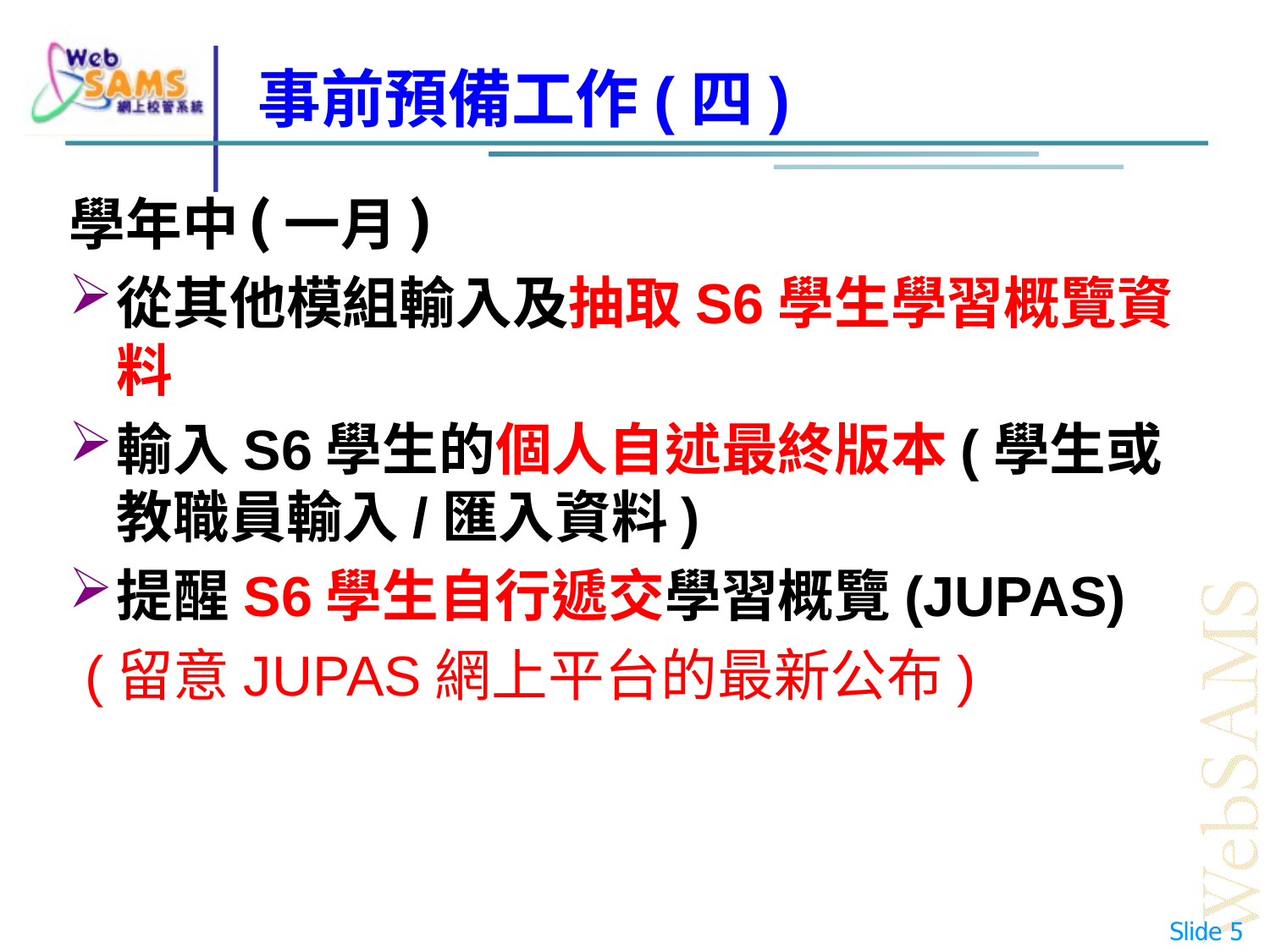

# 事前預備工作(四)
學年中(一月)
從其他模組輸入及抽取S6學生學習概覽資料
輸入S6學生的個人自述最終版本(學生或教職員輸入/匯入資料)
提醒S6學生自行遞交學習概覽(JUPAS)
 (留意JUPAS網上平台的最新公布)